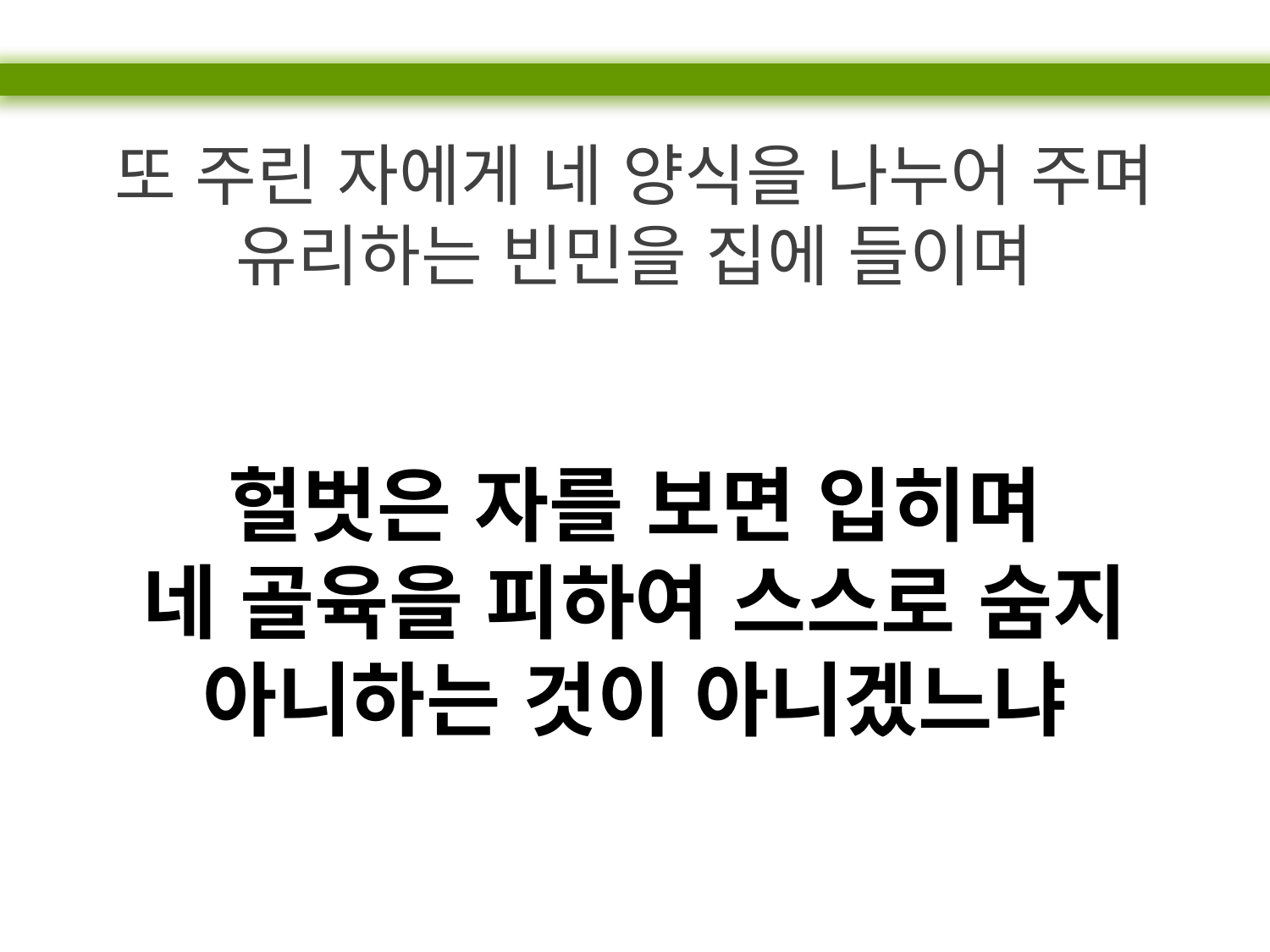

또 주린 자에게 네 양식을 나누어 주며
유리하는 빈민을 집에 들이며
헐벗은 자를 보면 입히며
네 골육을 피하여 스스로 숨지 아니하는 것이 아니겠느냐